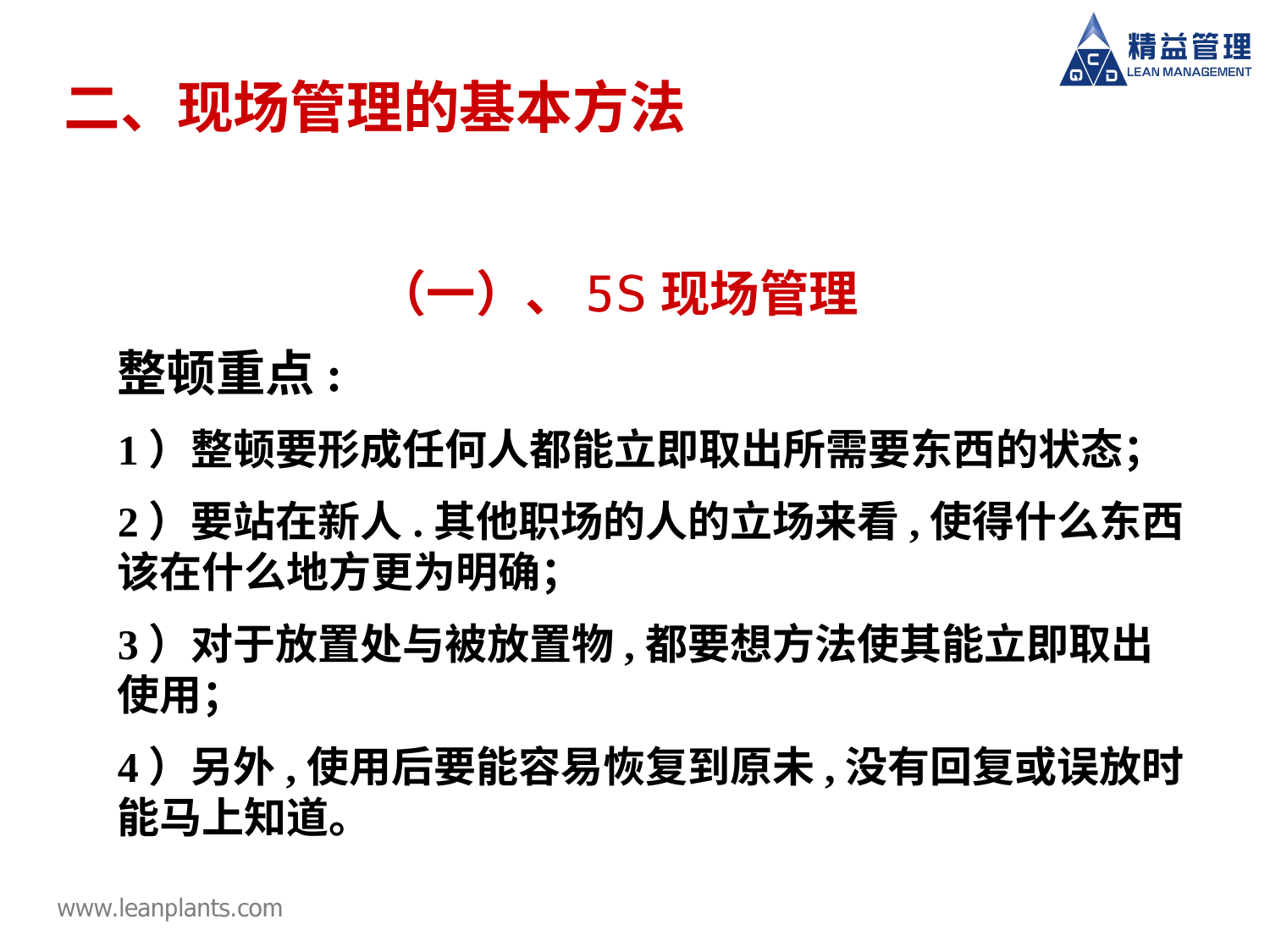

# 二、现场管理的基本方法
（一）、5S现场管理
整顿重点:
1）整顿要形成任何人都能立即取出所需要东西的状态；
2）要站在新人.其他职场的人的立场来看,使得什么东西该在什么地方更为明确；
3）对于放置处与被放置物,都要想方法使其能立即取出使用；
4）另外,使用后要能容易恢复到原未,没有回复或误放时能马上知道。